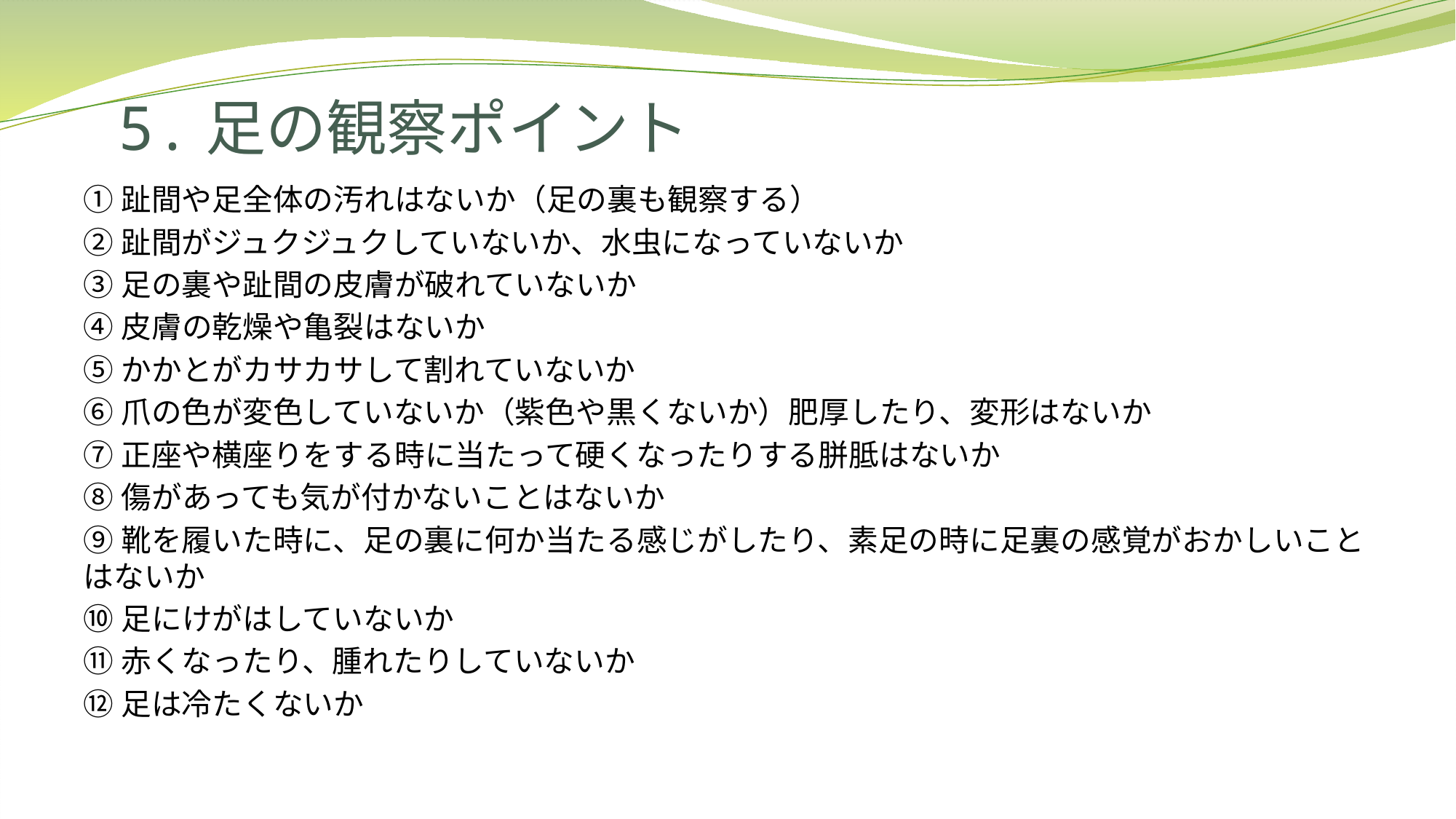

# 5.足の観察ポイント
①趾間や足全体の汚れはないか（足の裏も観察する）
②趾間がジュクジュクしていないか、水虫になっていないか
③足の裏や趾間の皮膚が破れていないか
④皮膚の乾燥や亀裂はないか
⑤かかとがカサカサして割れていないか
⑥爪の色が変色していないか（紫色や黒くないか）肥厚したり、変形はないか
⑦正座や横座りをする時に当たって硬くなったりする胼胝はないか
⑧傷があっても気が付かないことはないか
⑨靴を履いた時に、足の裏に何か当たる感じがしたり、素足の時に足裏の感覚がおかしいことはないか
⑩足にけがはしていないか
⑪赤くなったり、腫れたりしていないか
⑫足は冷たくないか